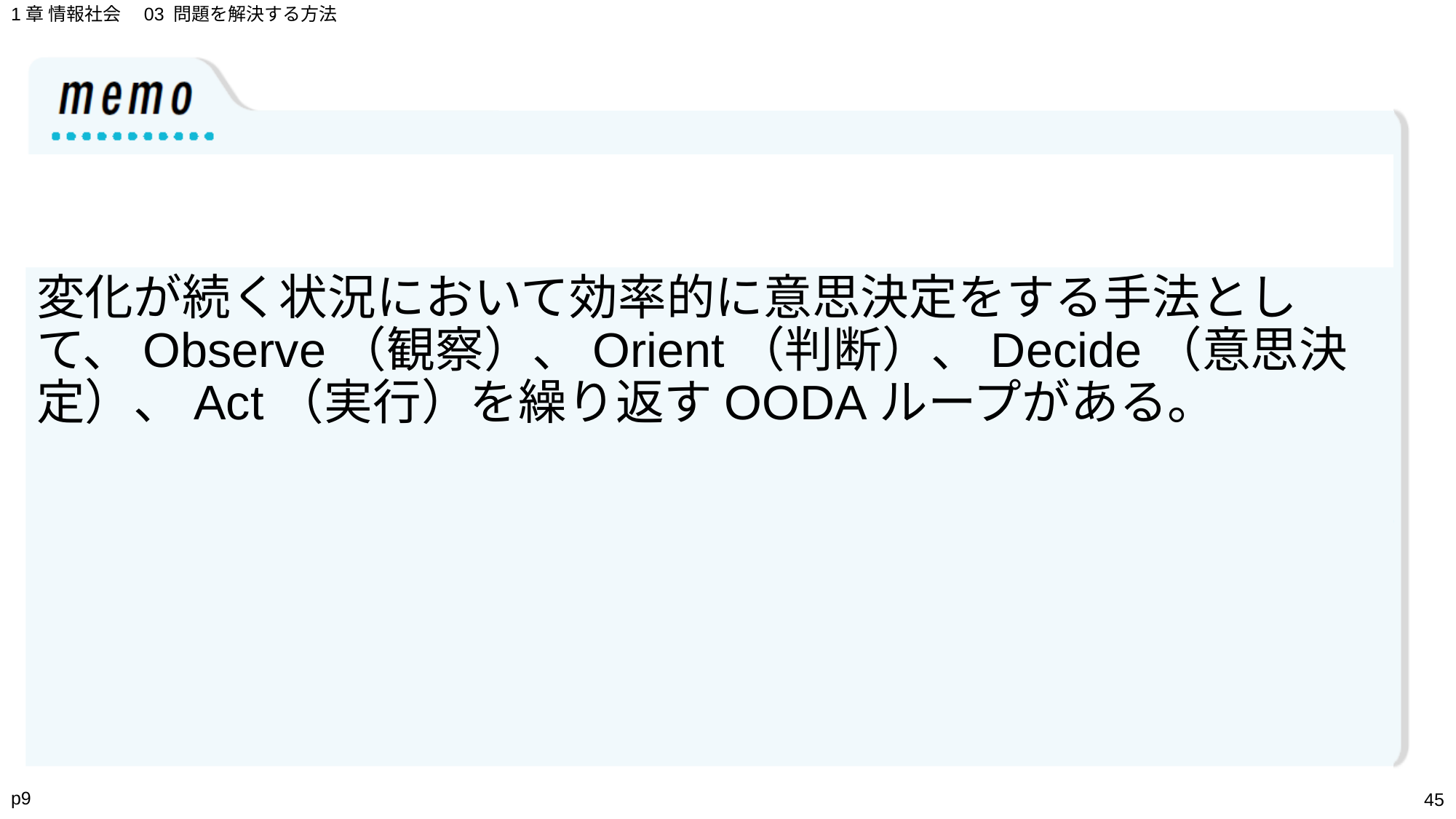

1章 情報社会　03 問題を解決する方法

変化が続く状況において効率的に意思決定をする手法として、Observe（観察）、Orient（判断）、Decide（意思決定）、Act（実行）を繰り返すOODAループがある。
p9
45